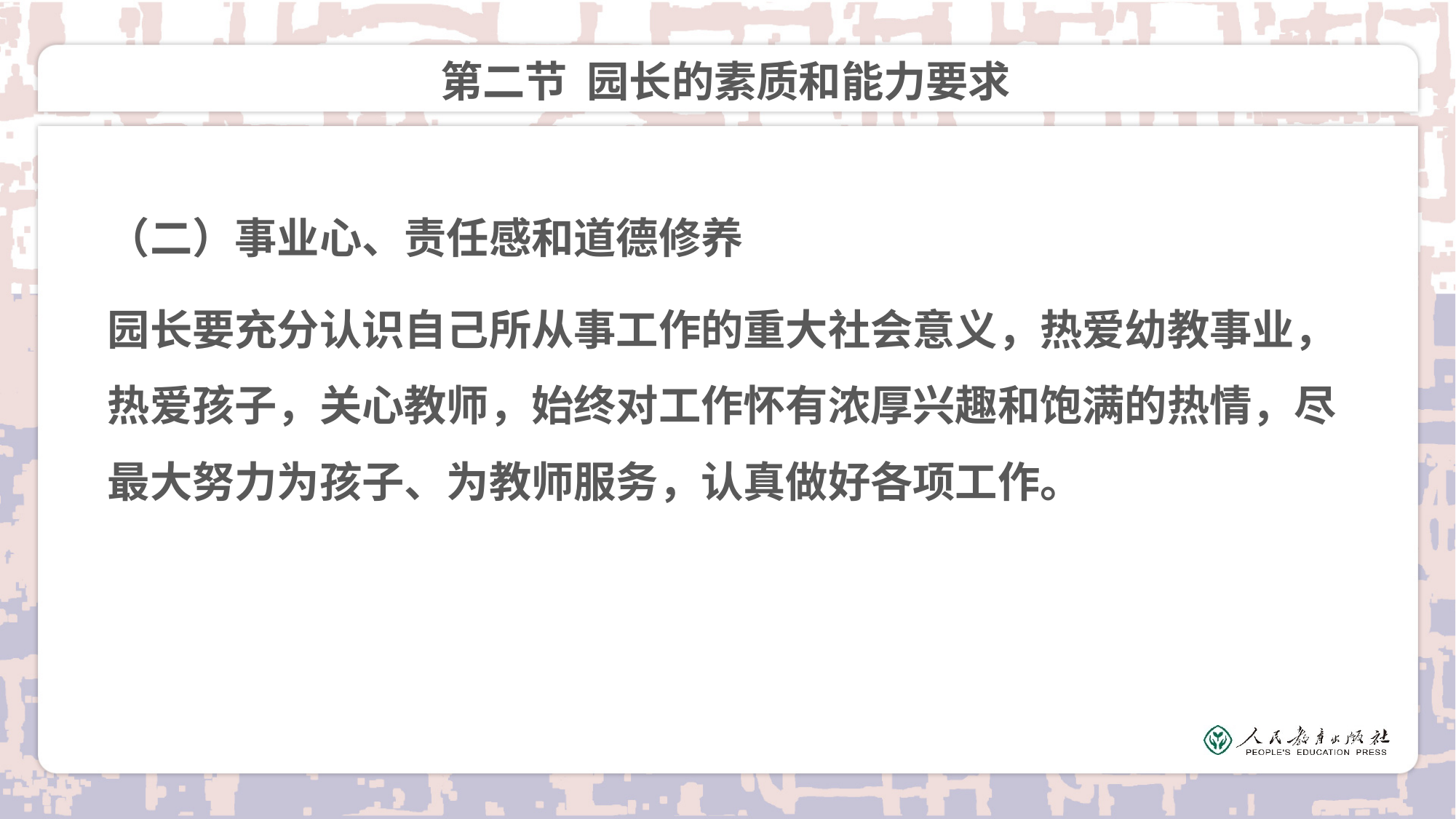

# 第二节  园长的素质和能力要求
（二）事业心、责任感和道德修养
园长要充分认识自己所从事工作的重大社会意义，热爱幼教事业，热爱孩子，关心教师，始终对工作怀有浓厚兴趣和饱满的热情，尽最大努力为孩子、为教师服务，认真做好各项工作。